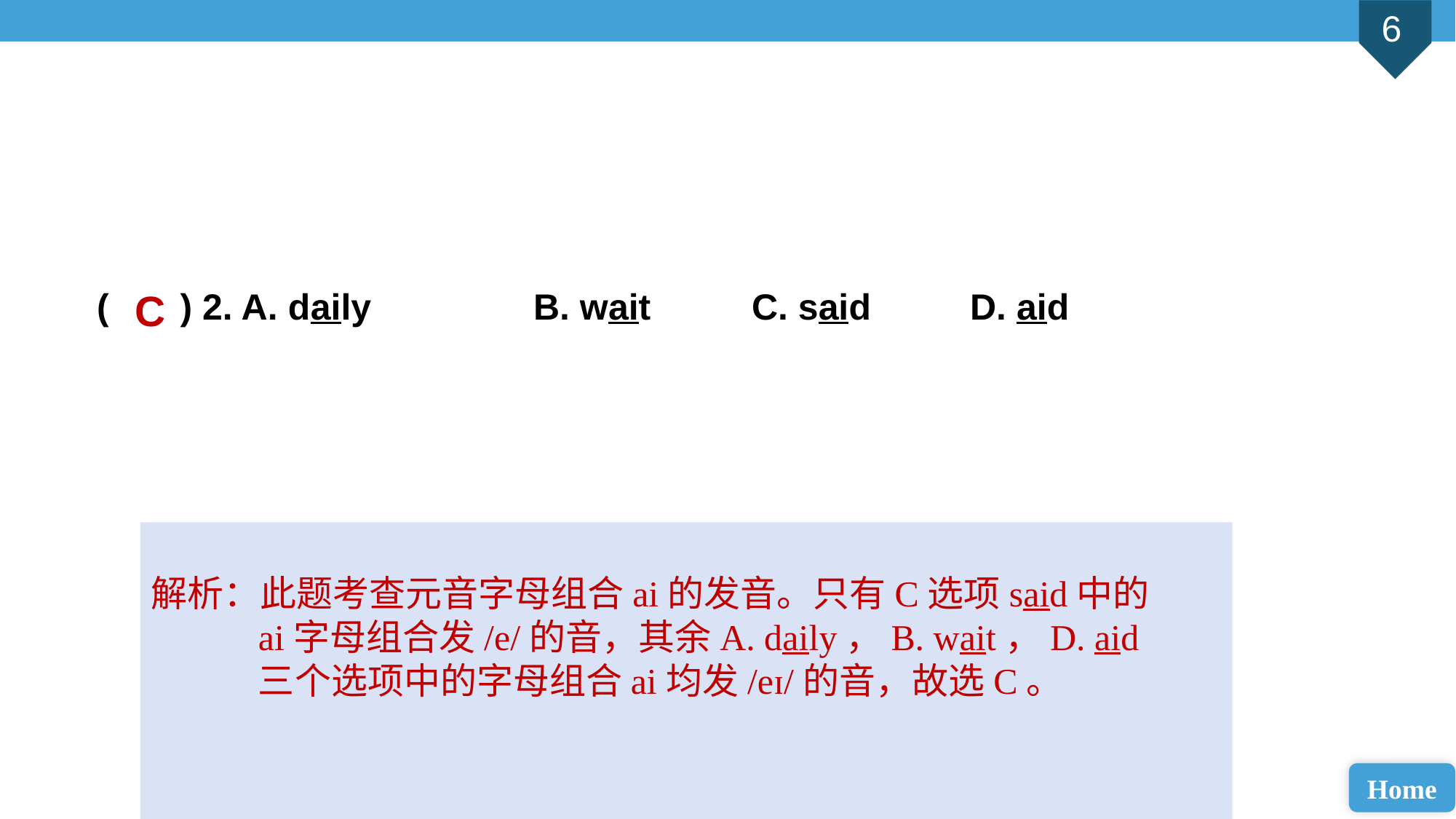

(       ) 2. A. daily 		B. wait 	C. said 	D. aid
C

解析：此题考查元音字母组合ai的发音。只有C选项said中的ai字母组合发/e/的音，其余A. daily，B. wait，D. aid三个选项中的字母组合ai均发/eɪ/的音，故选C。